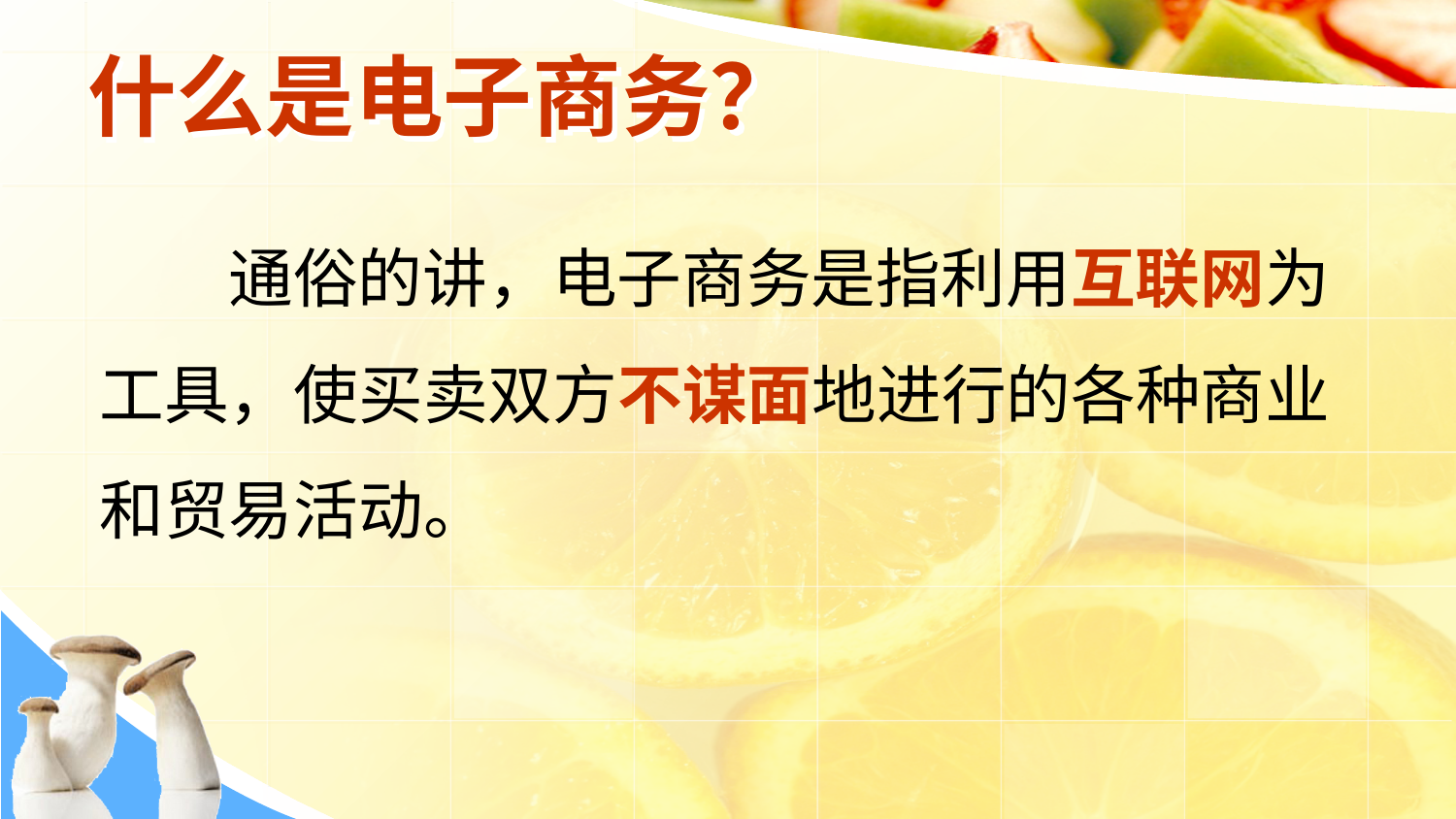

# 什么是电子商务？
通俗的讲，电子商务是指利用互联网为工具，使买卖双方不谋面地进行的各种商业和贸易活动。